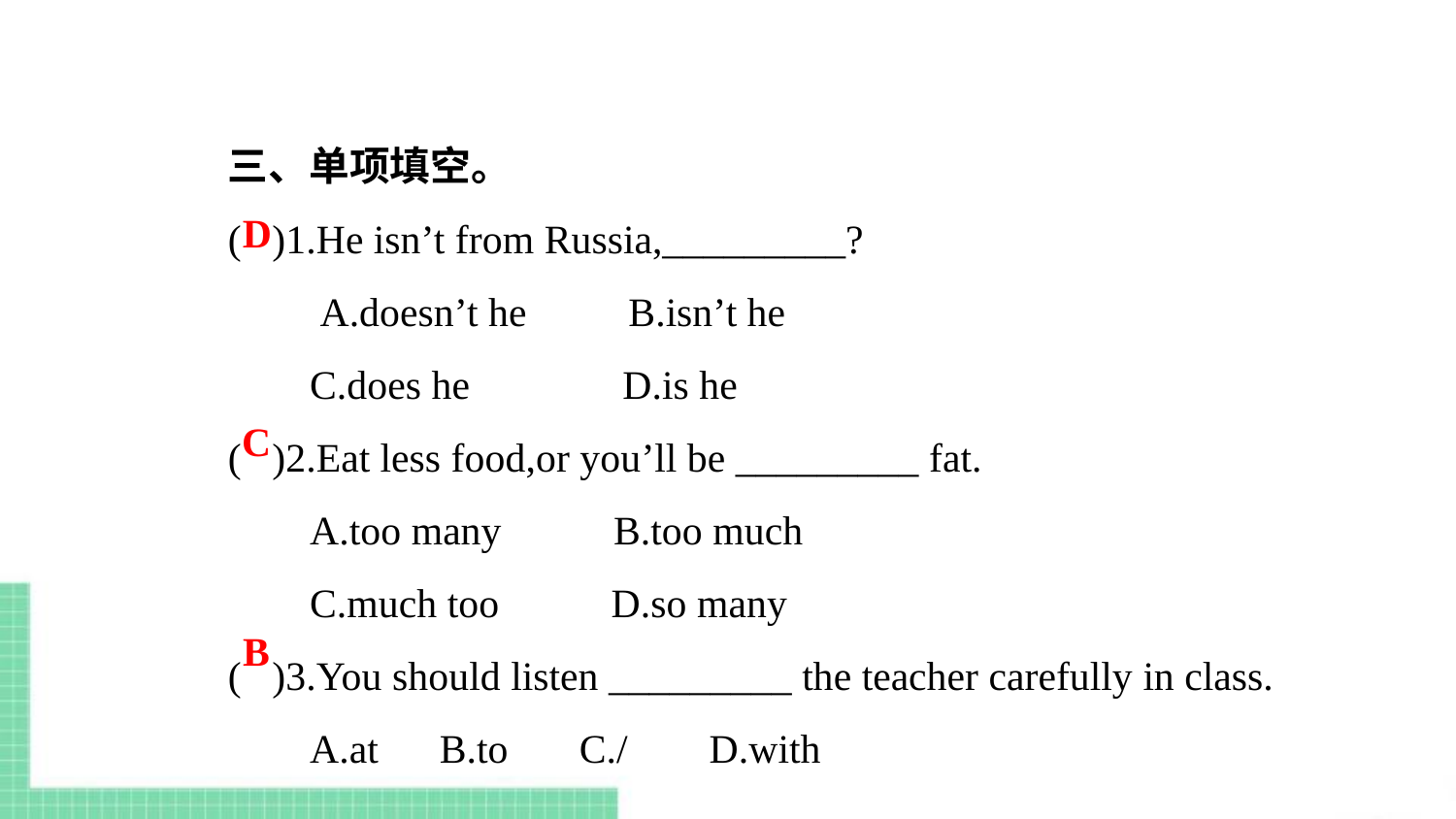

三、单项填空。
(   )1.He isn’t from Russia,_________?
         A.doesn’t he          B.isn’t he
        C.does he               D.is he
(   )2.Eat less food,or you’ll be _________ fat.
        A.too many           B.too much
        C.much too           D.so many
(   )3.You should listen _________ the teacher carefully in class.
        A.at      B.to       C./        D.with
D
C
B